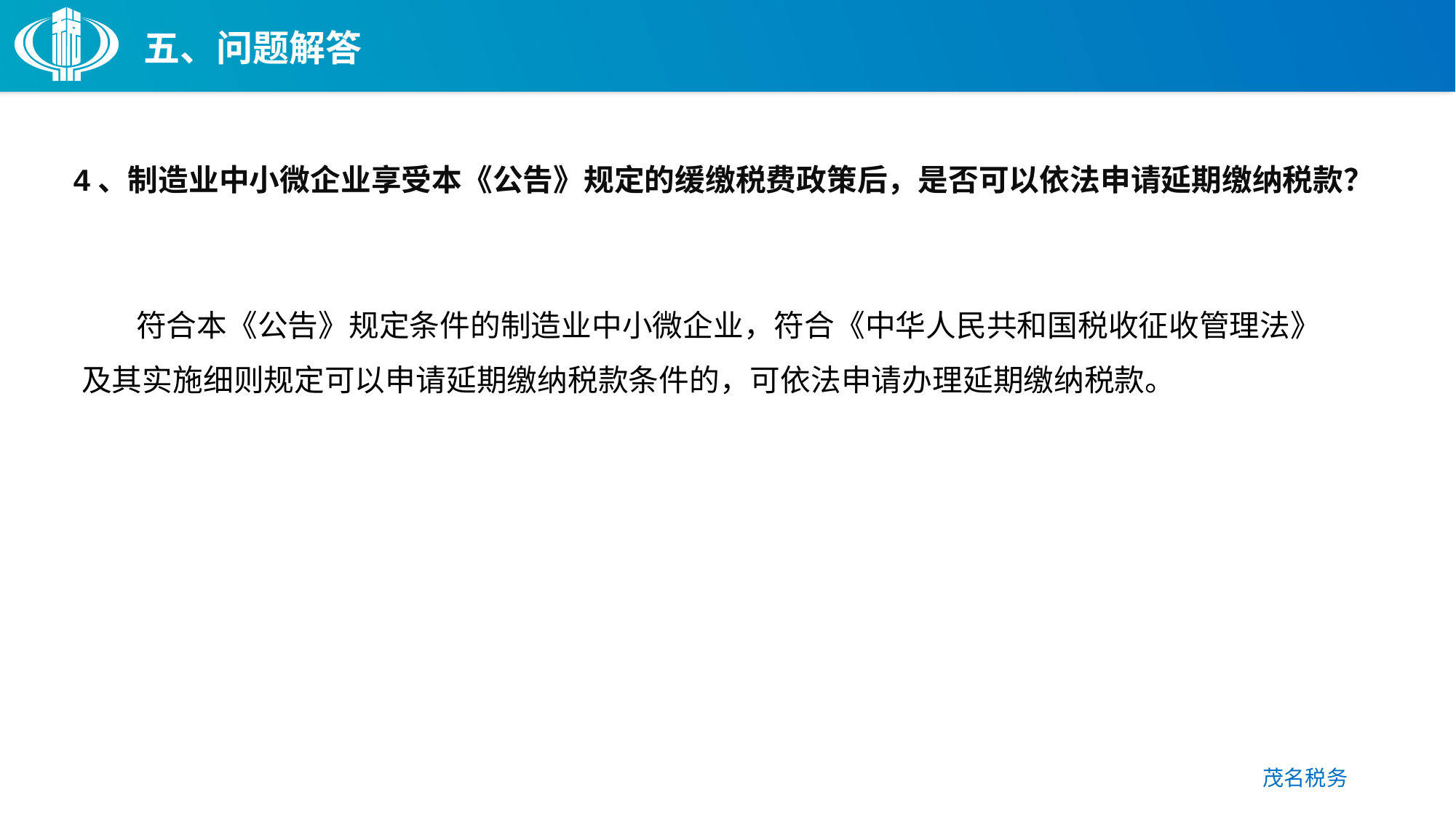

五、问题解答
4、制造业中小微企业享受本《公告》规定的缓缴税费政策后，是否可以依法申请延期缴纳税款？
       符合本《公告》规定条件的制造业中小微企业，符合《中华人民共和国税收征收管理法》及其实施细则规定可以申请延期缴纳税款条件的，可依法申请办理延期缴纳税款。